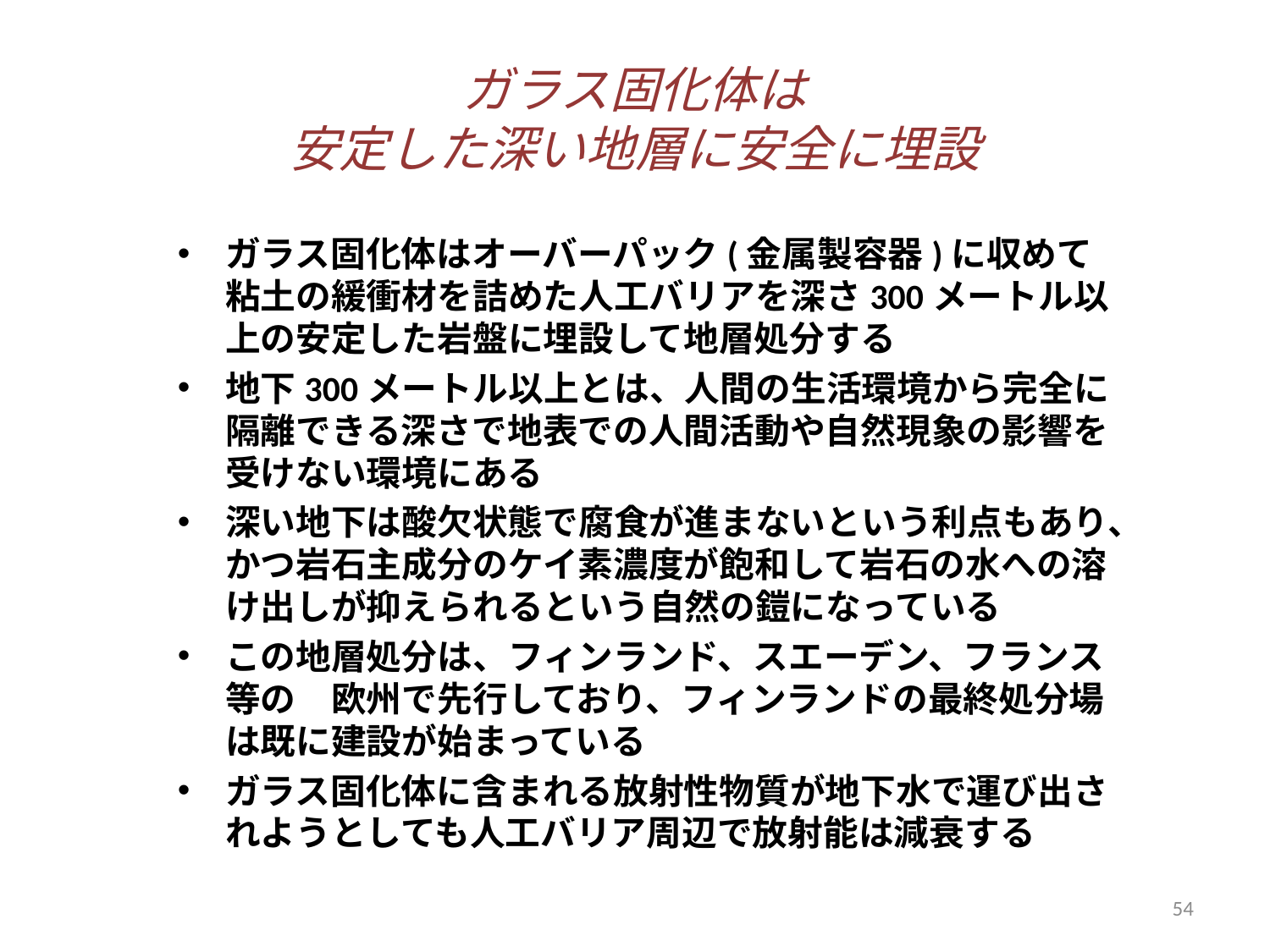

# ガラス固化体は 安定した深い地層に安全に埋設
ガラス固化体はオーバーパック(金属製容器)に収めて粘土の緩衝材を詰めた人工バリアを深さ300メートル以上の安定した岩盤に埋設して地層処分する
地下300メートル以上とは、人間の生活環境から完全に隔離できる深さで地表での人間活動や自然現象の影響を受けない環境にある
深い地下は酸欠状態で腐食が進まないという利点もあり、かつ岩石主成分のケイ素濃度が飽和して岩石の水への溶け出しが抑えられるという自然の鎧になっている
この地層処分は、フィンランド、スエーデン、フランス等の　欧州で先行しており、フィンランドの最終処分場は既に建設が始まっている
ガラス固化体に含まれる放射性物質が地下水で運び出されようとしても人工バリア周辺で放射能は減衰する

54